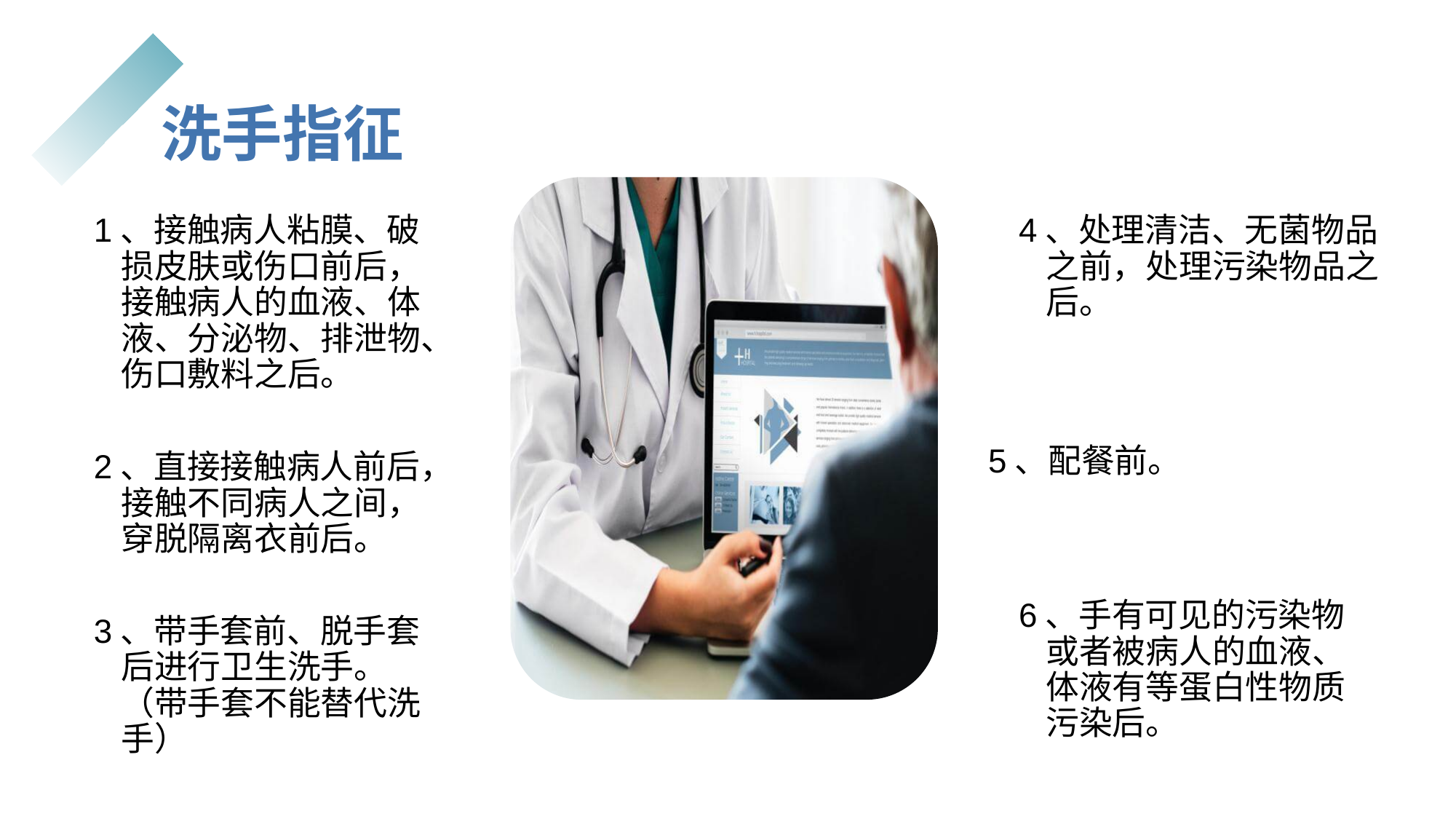

# 洗手指征

1、接触病人粘膜、破损皮肤或伤口前后，接触病人的血液、体液、分泌物、排泄物、伤口敷料之后。
4、处理清洁、无菌物品之前，处理污染物品之后。
5、配餐前。
2、直接接触病人前后，接触不同病人之间，穿脱隔离衣前后。
6、手有可见的污染物或者被病人的血液、体液有等蛋白性物质污染后。
3、带手套前、脱手套后进行卫生洗手。（带手套不能替代洗手）